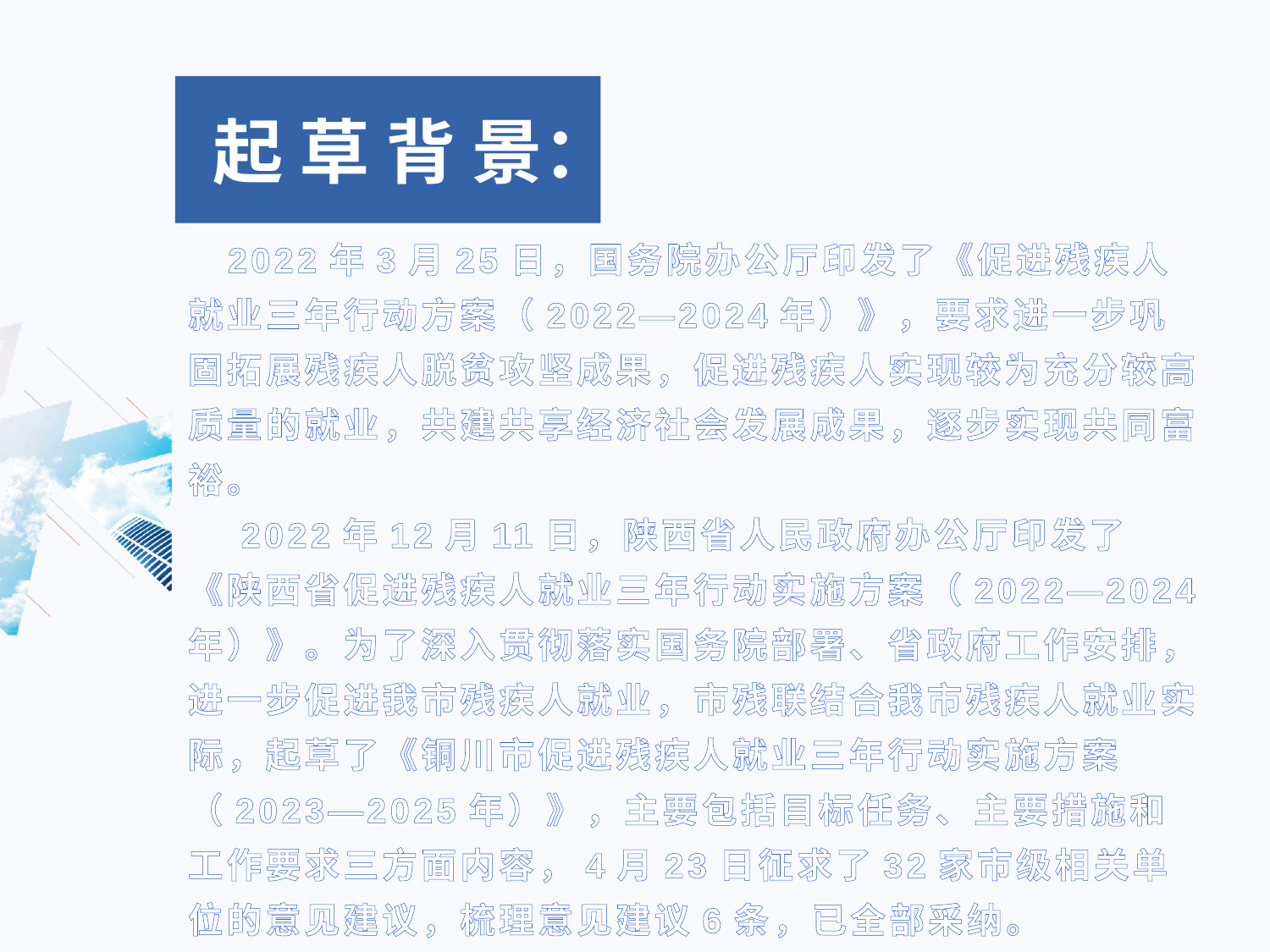

起 草 背 景：
   2022年3月25日，国务院办公厅印发了《促进残疾人就业三年行动方案（2022—2024年）》，要求进一步巩固拓展残疾人脱贫攻坚成果，促进残疾人实现较为充分较高质量的就业，共建共享经济社会发展成果，逐步实现共同富裕。
    2022年12月11日，陕西省人民政府办公厅印发了《陕西省促进残疾人就业三年行动实施方案（2022—2024年）》。为了深入贯彻落实国务院部署、省政府工作安排，进一步促进我市残疾人就业，市残联结合我市残疾人就业实际，起草了《铜川市促进残疾人就业三年行动实施方案（2023—2025年）》，主要包括目标任务、主要措施和工作要求三方面内容，4月23日征求了32家市级相关单位的意见建议，梳理意见建议6条，已全部采纳。